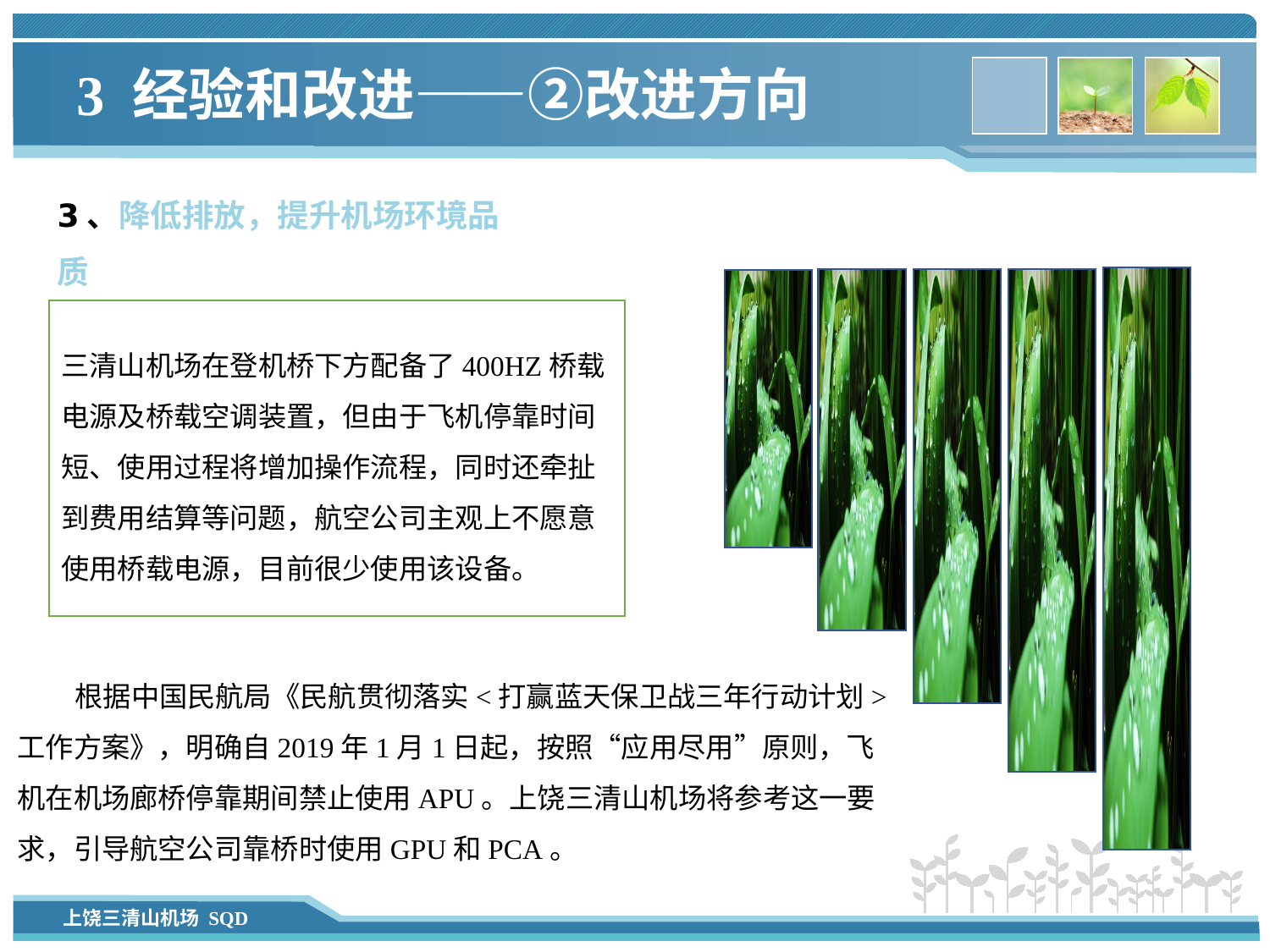

# 3 经验和改进——②改进方向
3、降低排放，提升机场环境品质

三清山机场在登机桥下方配备了400HZ桥载电源及桥载空调装置，但由于飞机停靠时间短、使用过程将增加操作流程，同时还牵扯到费用结算等问题，航空公司主观上不愿意使用桥载电源，目前很少使用该设备。
        根据中国民航局《民航贯彻落实<打赢蓝天保卫战三年行动计划>工作方案》，明确自2019年1月1日起，按照“应用尽用”原则，飞机在机场廊桥停靠期间禁止使用APU。上饶三清山机场将参考这一要求，引导航空公司靠桥时使用GPU和PCA。